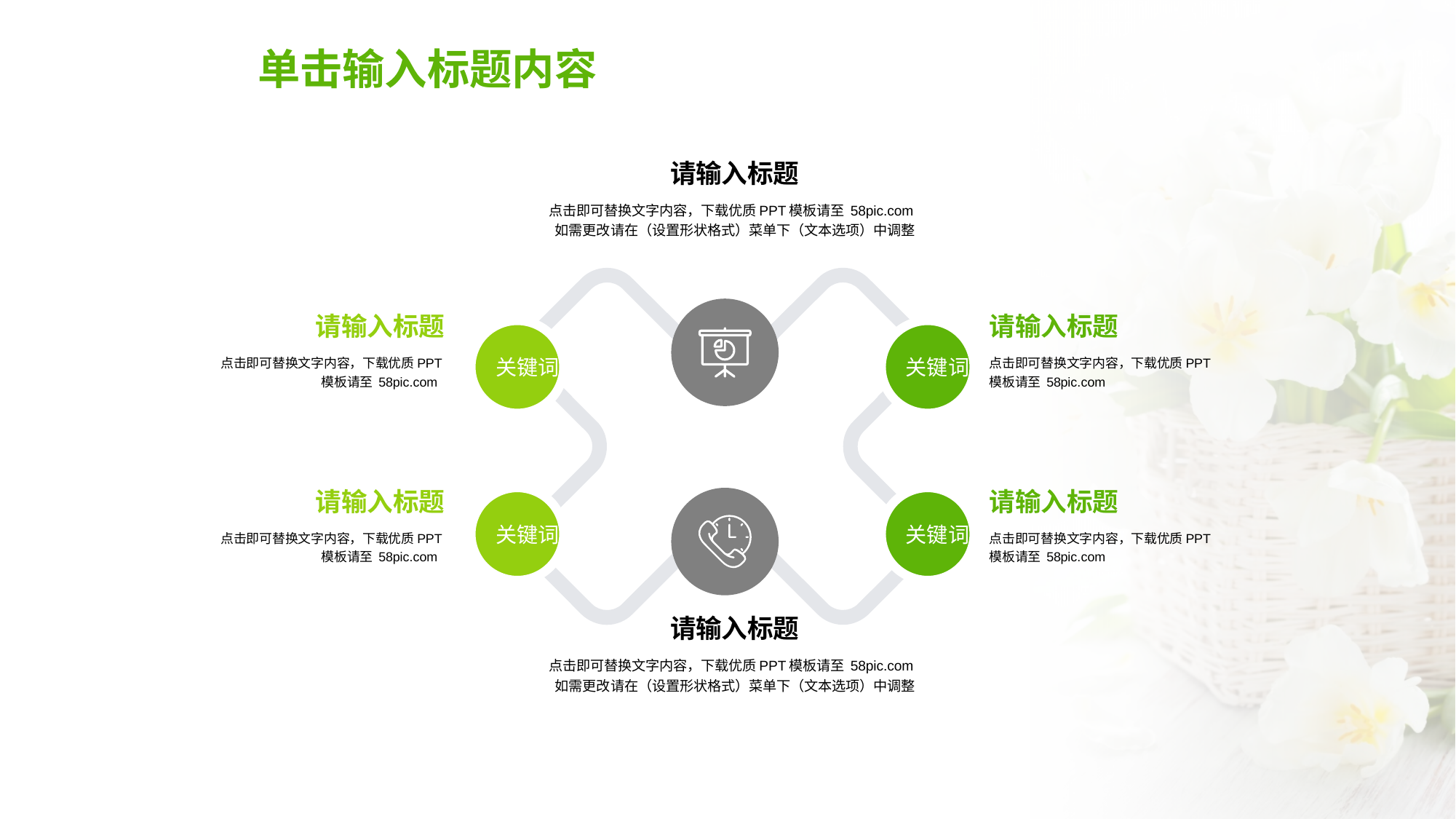

请输入标题
点击即可替换文字内容，下载优质PPT模板请至 58pic.com
如需更改请在（设置形状格式）菜单下（文本选项）中调整

请输入标题
点击即可替换文字内容，下载优质PPT模板请至 58pic.com
如需更改请在（设置形状格式）菜单下（文本选项）中调整
请输入标题
点击即可替换文字内容，下载优质PPT模板请至 58pic.com
请输入标题
点击即可替换文字内容，下载优质PPT模板请至 58pic.com
关键词
关键词
请输入标题
点击即可替换文字内容，下载优质PPT模板请至 58pic.com
请输入标题
点击即可替换文字内容，下载优质PPT模板请至 58pic.com
关键词
关键词